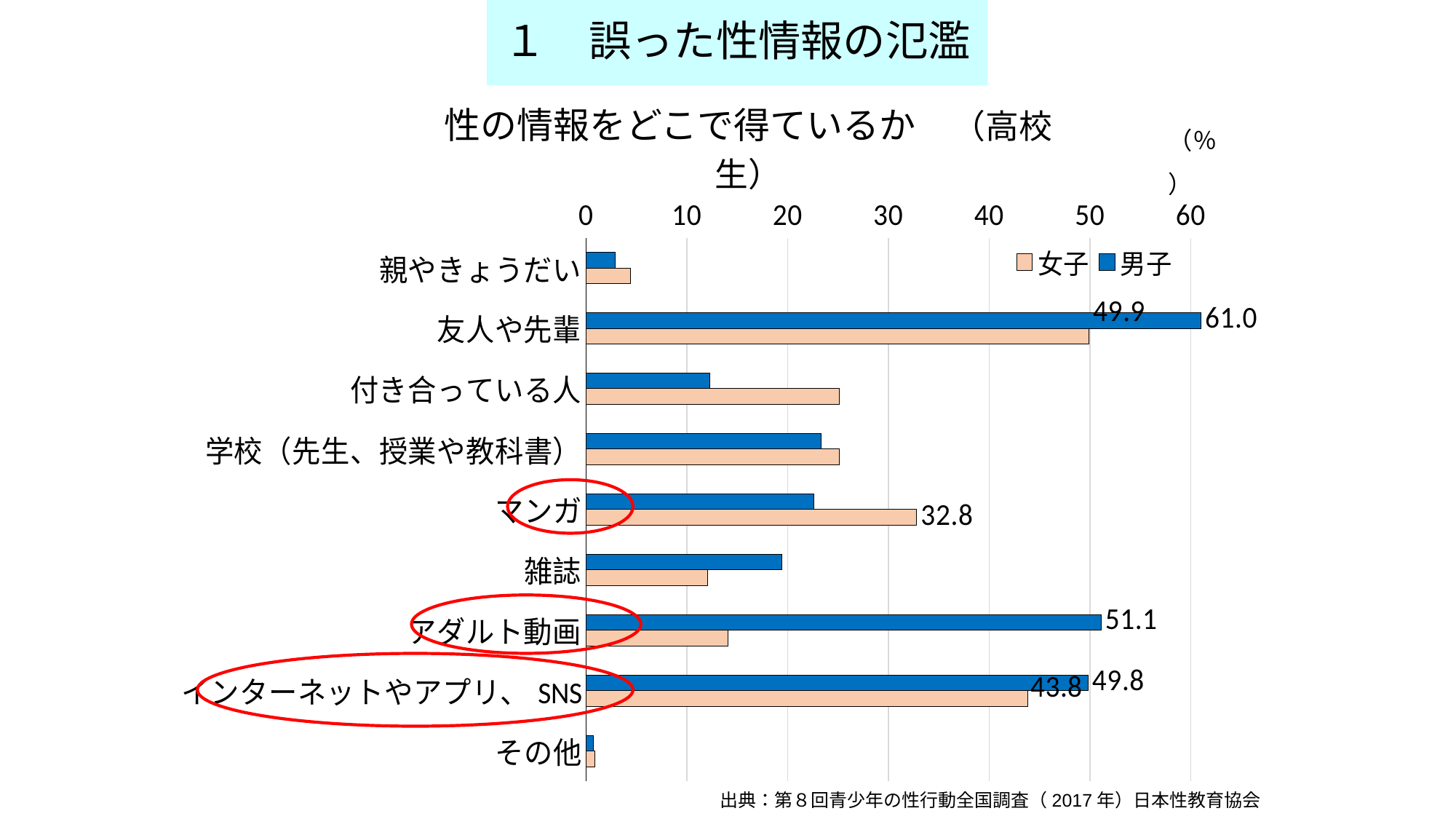

１　誤った性情報の氾濫
性の情報をどこで得ているか　（高校生）
（％）

### Chart

| Category | 男子 | 女子 |
|---|---|---|
| 親やきょうだい | 2.9 | 4.4 |
| 友人や先輩 | 61.0 | 49.9 |
| 付き合っている人 | 12.3 | 25.1 |
| 学校（先生、授業や教科書） | 23.3 | 25.1 |
| マンガ | 22.6 | 32.8 |
| 雑誌 | 19.4 | 12.1 |
| アダルト動画 | 51.1 | 14.1 |
| インターネットやアプリ、SNS | 49.8 | 43.8 |
| その他 | 0.7 | 0.9 |

出典：第８回青少年の性行動全国調査（2017年）日本性教育協会